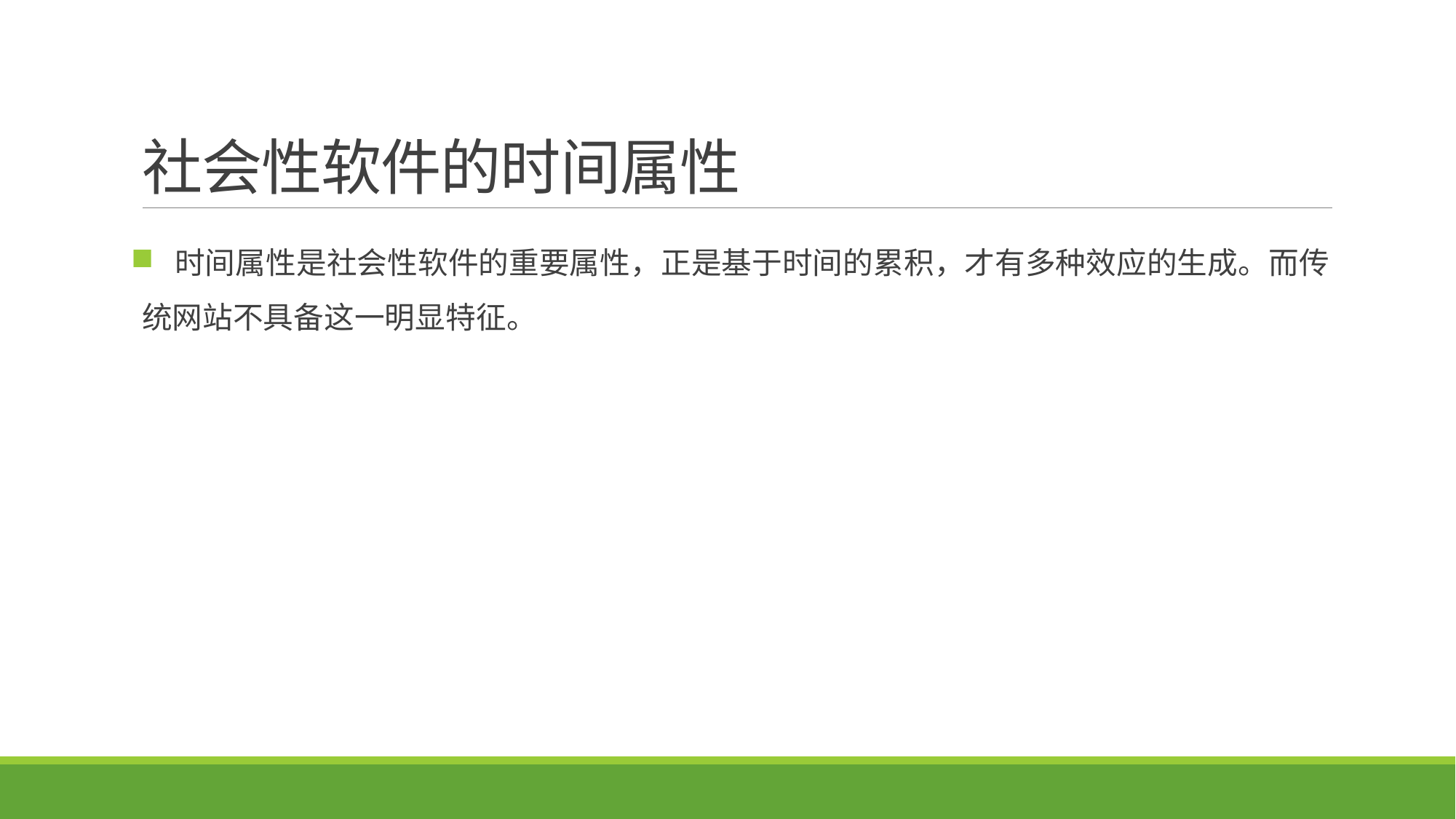

# 社会性软件的时间属性
  时间属性是社会性软件的重要属性，正是基于时间的累积，才有多种效应的生成。而传统网站不具备这一明显特征。